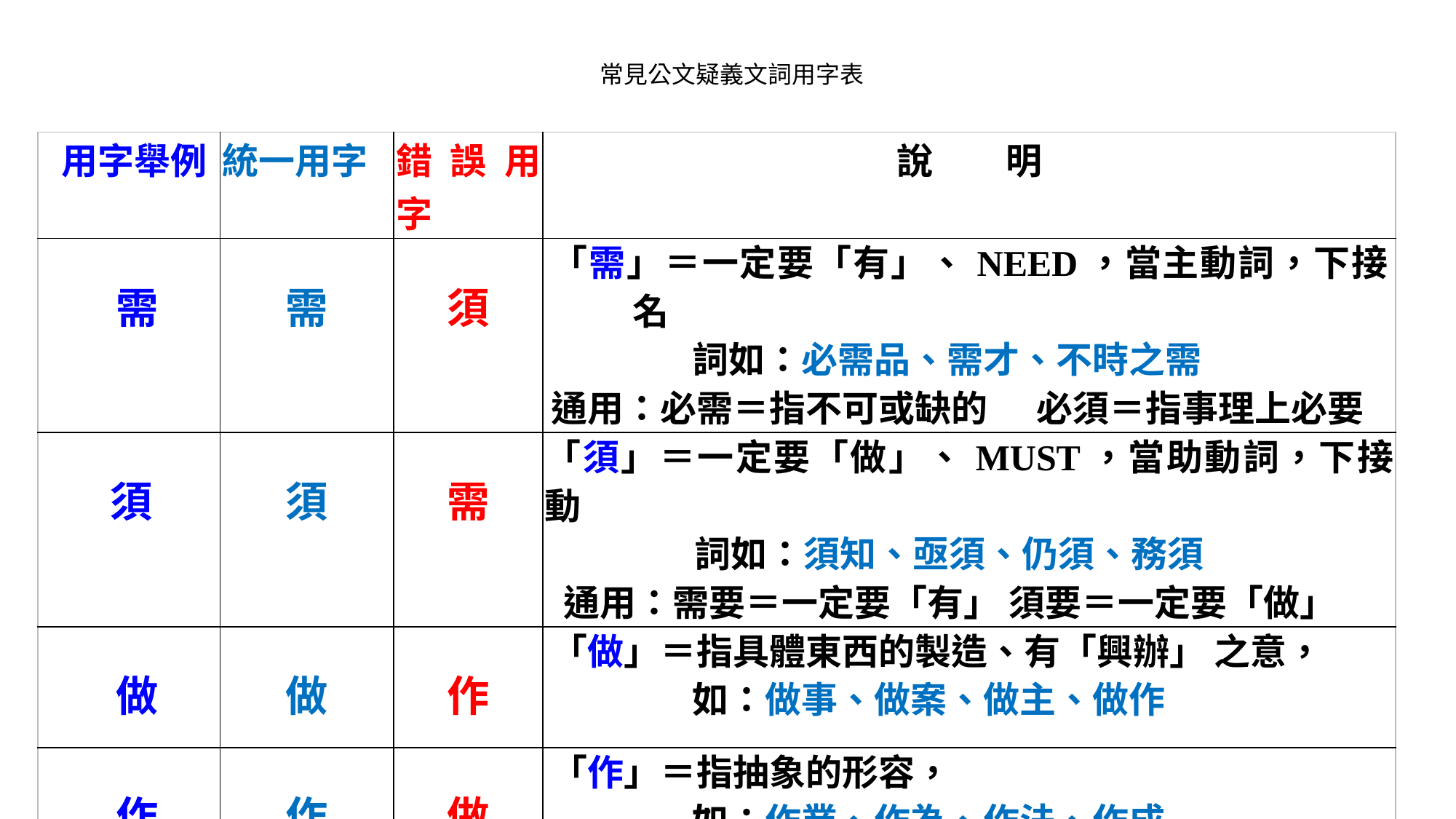

# 常見公文疑義文詞用字表
| 用字舉例 | 統一用字 | 錯誤用字 | 說　　明 |
| --- | --- | --- | --- |
| 需 | 需 | 須 | 「需」＝一定要「有」、NEED，當主動詞，下接名 詞如：必需品、需才、不時之需 通用：必需＝指不可或缺的 必須＝指事理上必要 |
| 須 | 須 | 需 | 「須」＝一定要「做」、MUST，當助動詞，下接動 詞如：須知、亟須、仍須、務須 通用：需要＝一定要「有」 須要＝一定要「做」 |
| 做 | 做 | 作 | 「做」＝指具體東西的製造、有「興辦」 之意， 如：做事、做案、做主、做作 |
| 作 | 作 | 做 | 「作」＝指抽象的形容， 如：作業、作為、作法、作成 |